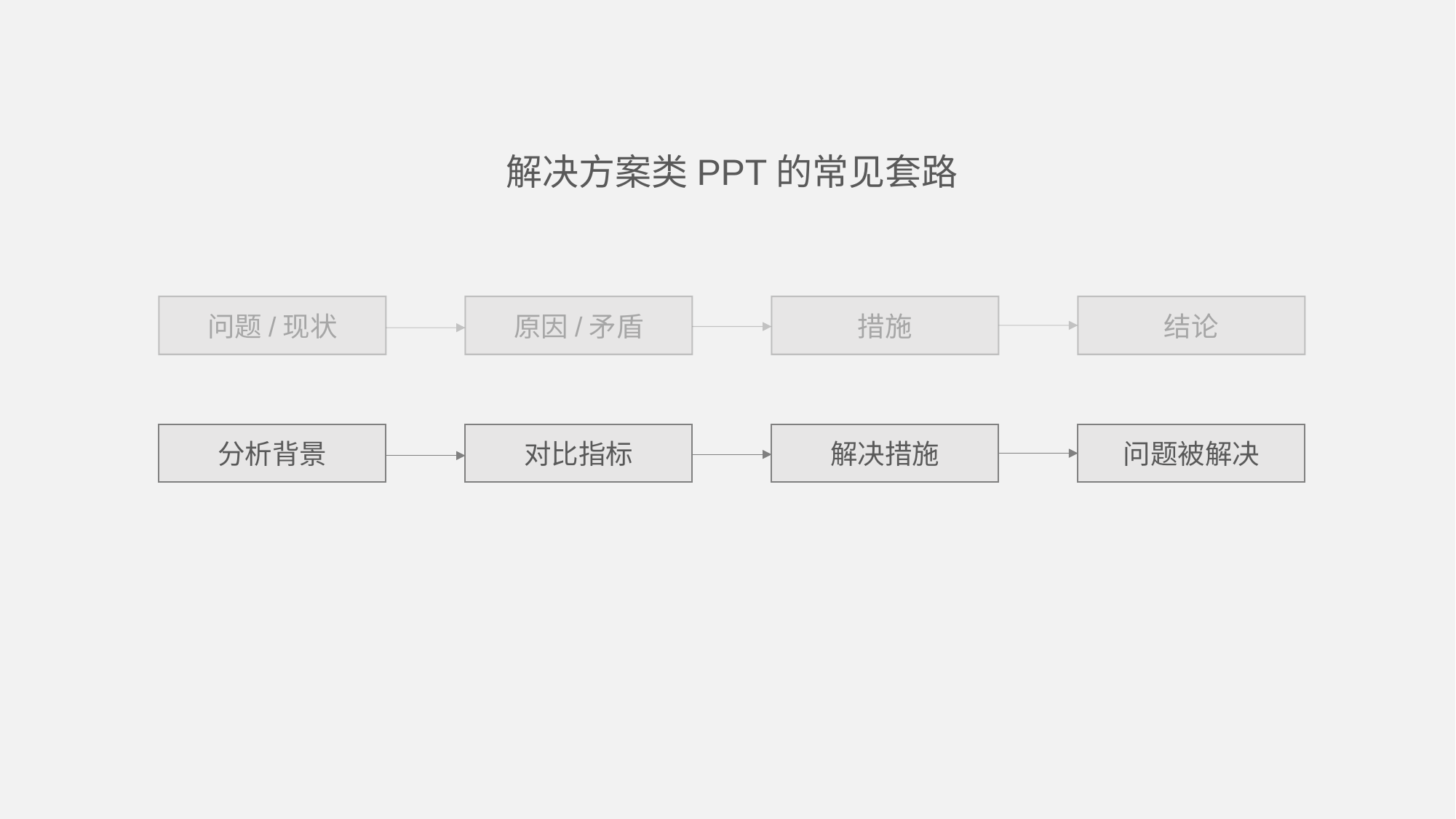

解决方案类PPT的常见套路
结论
问题/现状
原因/矛盾
措施
问题被解决
分析背景
对比指标
解决措施